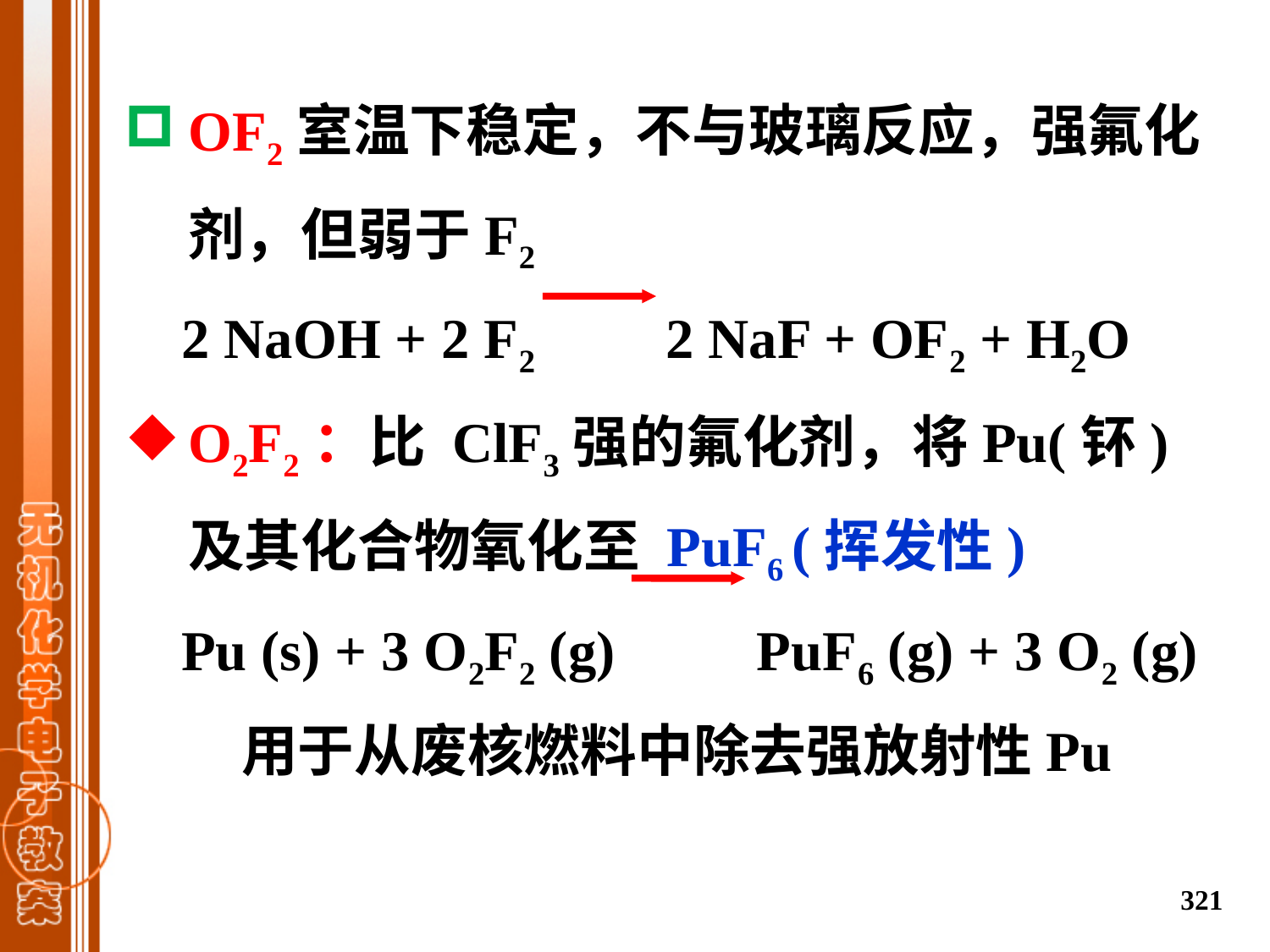

OF2室温下稳定，不与玻璃反应，强氟化剂，但弱于F2
    2 NaOH + 2 F2             2 NaF + OF2 + H2O
O2F2：比 ClF3强的氟化剂，将Pu(钚)及其化合物氧化至 PuF6 (挥发性)
    Pu (s) + 3 O2F2 (g)          PuF6 (g) + 3 O2 (g)
        用于从废核燃料中除去强放射性Pu

321